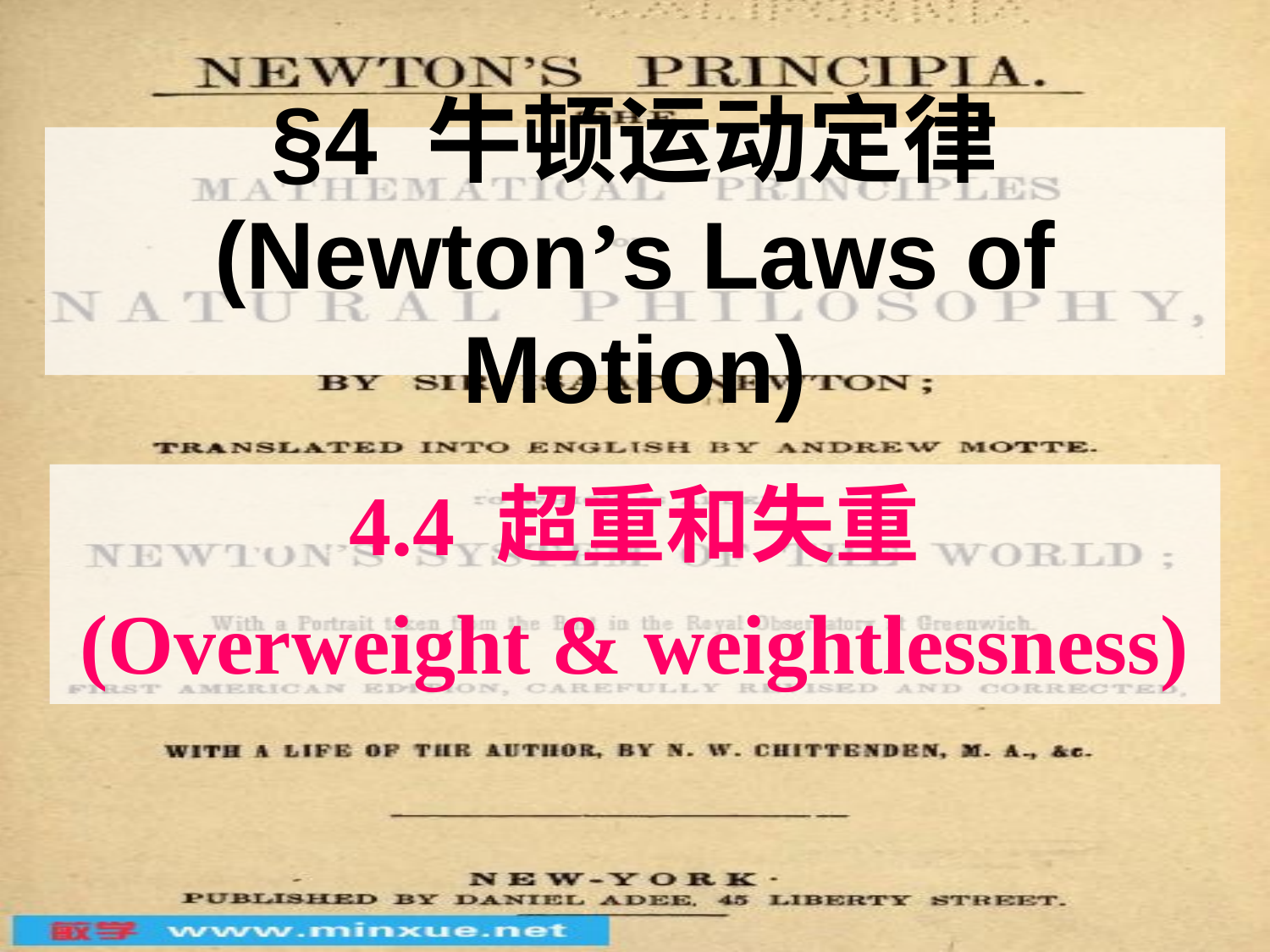

# §4 牛顿运动定律 (Newton’s Laws of Motion)
4.4 超重和失重
(Overweight & weightlessness)